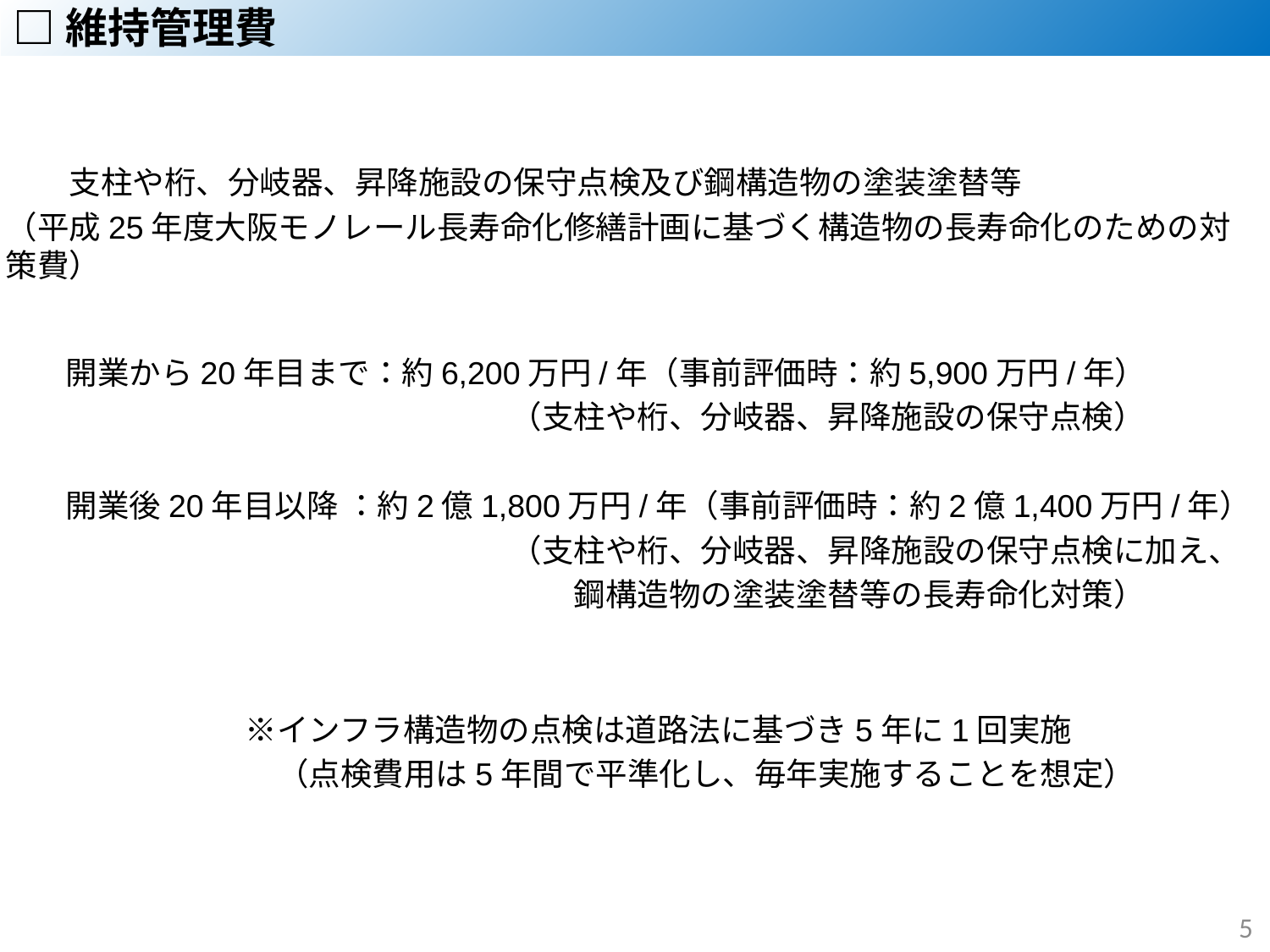

□維持管理費

　　支柱や桁、分岐器、昇降施設の保守点検及び鋼構造物の塗装塗替等
（平成25年度大阪モノレール長寿命化修繕計画に基づく構造物の長寿命化のための対策費）
　開業から20年目まで：約6,200万円/年（事前評価時：約5,900万円/年）
　　　　　　　　　　　　　　　（支柱や桁、分岐器、昇降施設の保守点検）

　開業後20年目以降 ：約2億1,800万円/年（事前評価時：約2億1,400万円/年）
　　　　　　　　　　　　　　　（支柱や桁、分岐器、昇降施設の保守点検に加え、
　　　　　　　　　　　　　　　　　鋼構造物の塗装塗替等の長寿命化対策）
　　　※インフラ構造物の点検は道路法に基づき5年に1回実施
　　　　（点検費用は5年間で平準化し、毎年実施することを想定）

5